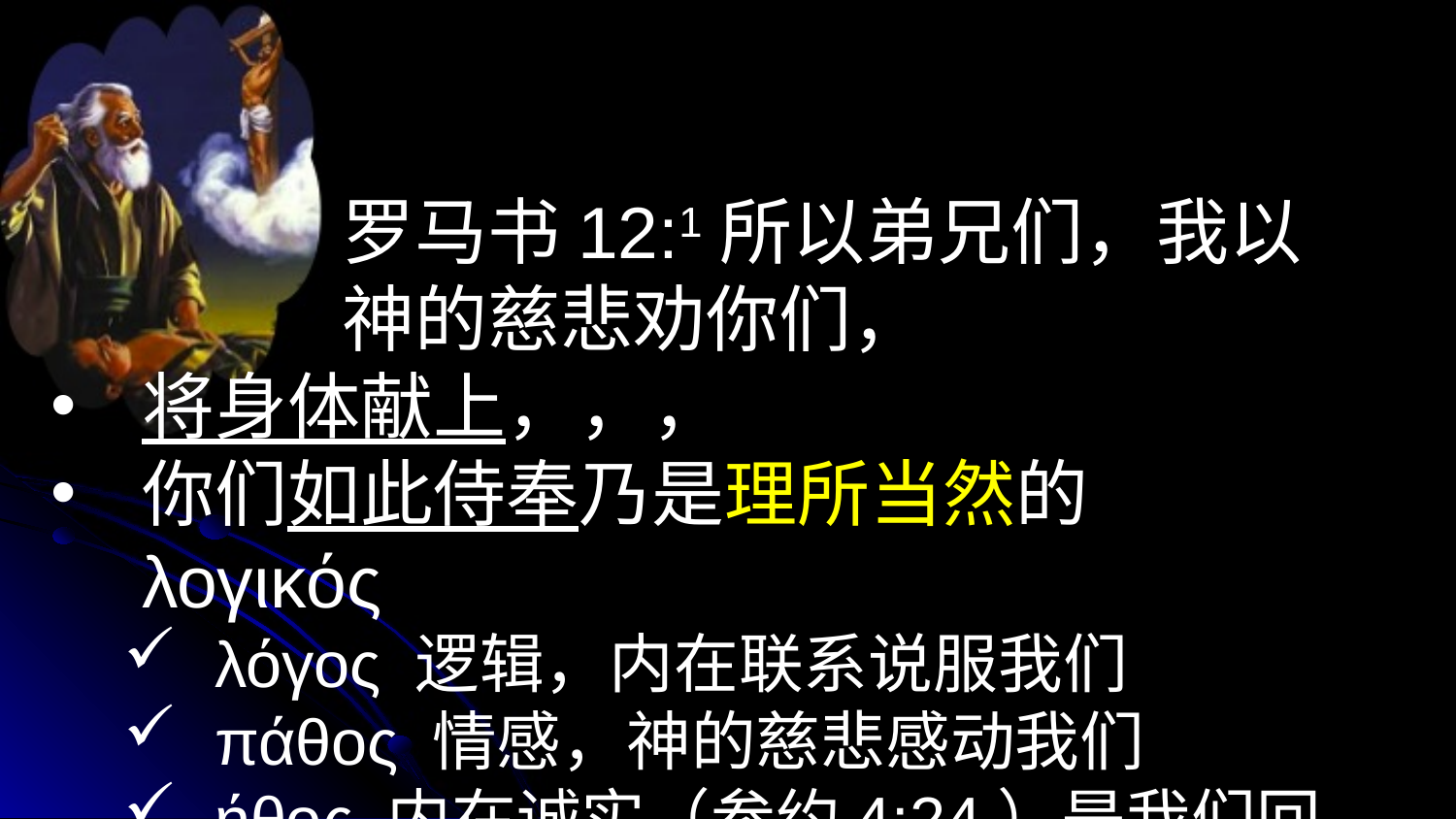

罗马书12:1所以弟兄们，我以		神的慈悲劝你们，
将身体献上，，，
你们如此侍奉乃是理所当然的λογικός
λόγος 逻辑，内在联系说服我们
πάθος 情感，神的慈悲感动我们
ήθος 内在诚实（参约4:24）是我们回应